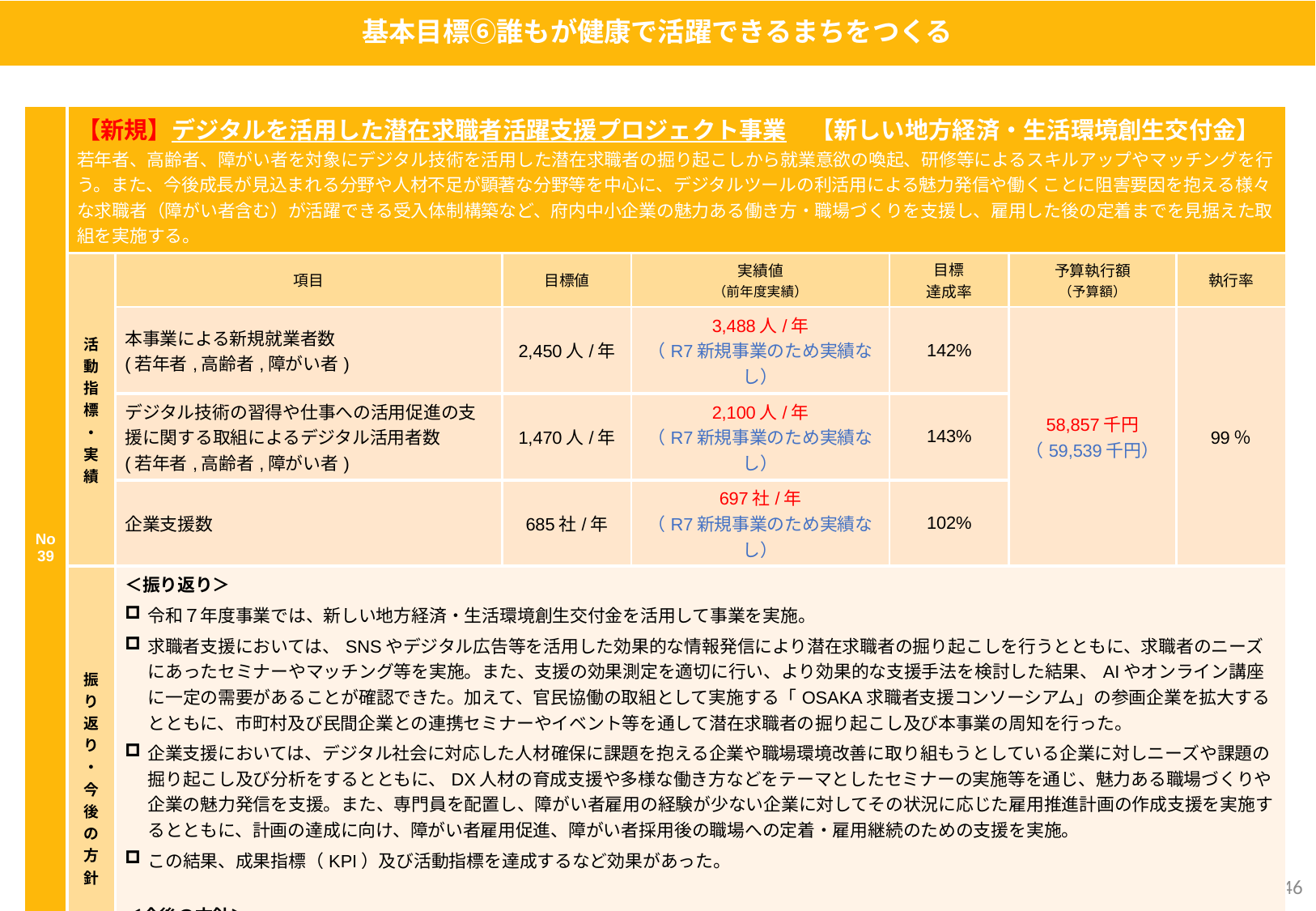

基本目標⑥誰もが健康で活躍できるまちをつくる
| No39 | 【新規】デジタルを活用した潜在求職者活躍支援プロジェクト事業　【新しい地方経済・生活環境創生交付金】 若年者、高齢者、障がい者を対象にデジタル技術を活用した潜在求職者の掘り起こしから就業意欲の喚起、研修等によるスキルアップやマッチングを行う。また、今後成長が見込まれる分野や人材不足が顕著な分野等を中心に、デジタルツールの利活用による魅力発信や働くことに阻害要因を抱える様々な求職者（障がい者含む）が活躍できる受入体制構築など、府内中小企業の魅力ある働き方・職場づくりを支援し、雇用した後の定着までを見据えた取組を実施する。 |  |  |  |  |  |  |
| --- | --- | --- | --- | --- | --- | --- | --- |
|  | 活動指標・実績 | 項目 | 目標値 | 実績値 （前年度実績） | 目標 達成率 | 予算執行額 （予算額） | 執行率 |
|  |  | 本事業による新規就業者数 (若年者,高齢者,障がい者) | 2,450人/年 | 3,488人/年 （R7新規事業のため実績なし） | 142% | 58,857千円 （59,539千円） | 99％ |
|  |  | デジタル技術の習得や仕事への活用促進の支援に関する取組によるデジタル活用者数 (若年者,高齢者,障がい者) | 1,470人/年 | 2,100人/年 （R7新規事業のため実績なし） | 143% |  |  |
|  |  | 企業支援数 | 685社/年 | 697社/年 （R7新規事業のため実績なし） | 102% |  |  |
|  | 振り返り・今後の方針 | ＜振り返り＞ 令和７年度事業では、新しい地方経済・生活環境創生交付金を活用して事業を実施。 求職者支援においては、SNSやデジタル広告等を活用した効果的な情報発信により潜在求職者の掘り起こしを行うとともに、求職者のニーズにあったセミナーやマッチング等を実施。また、支援の効果測定を適切に行い、より効果的な支援手法を検討した結果、AIやオンライン講座に一定の需要があることが確認できた。加えて、官民協働の取組として実施する「OSAKA求職者支援コンソーシアム」の参画企業を拡大するとともに、市町村及び民間企業との連携セミナーやイベント等を通して潜在求職者の掘り起こし及び本事業の周知を行った。 企業支援においては、デジタル社会に対応した人材確保に課題を抱える企業や職場環境改善に取り組もうとしている企業に対しニーズや課題の掘り起こし及び分析をするとともに、DX人材の育成支援や多様な働き方などをテーマとしたセミナーの実施等を通じ、魅力ある職場づくりや企業の魅力発信を支援。また、専門員を配置し、障がい者雇用の経験が少ない企業に対してその状況に応じた雇用推進計画の作成支援を実施するとともに、計画の達成に向け、障がい者雇用促進、障がい者採用後の職場への定着・雇用継続のための支援を実施。 この結果、成果指標（KPI）及び活動指標を達成するなど効果があった。 ＜今後の方針＞ 令和８年度は、地域未来交付金を活用し、障がい者・若年者・高齢者・府内中小企業を対象とした「デジタルを活用した潜在求職者活躍支援プロジェクト事業」を実施する。 |  |  |  |  |  |
46